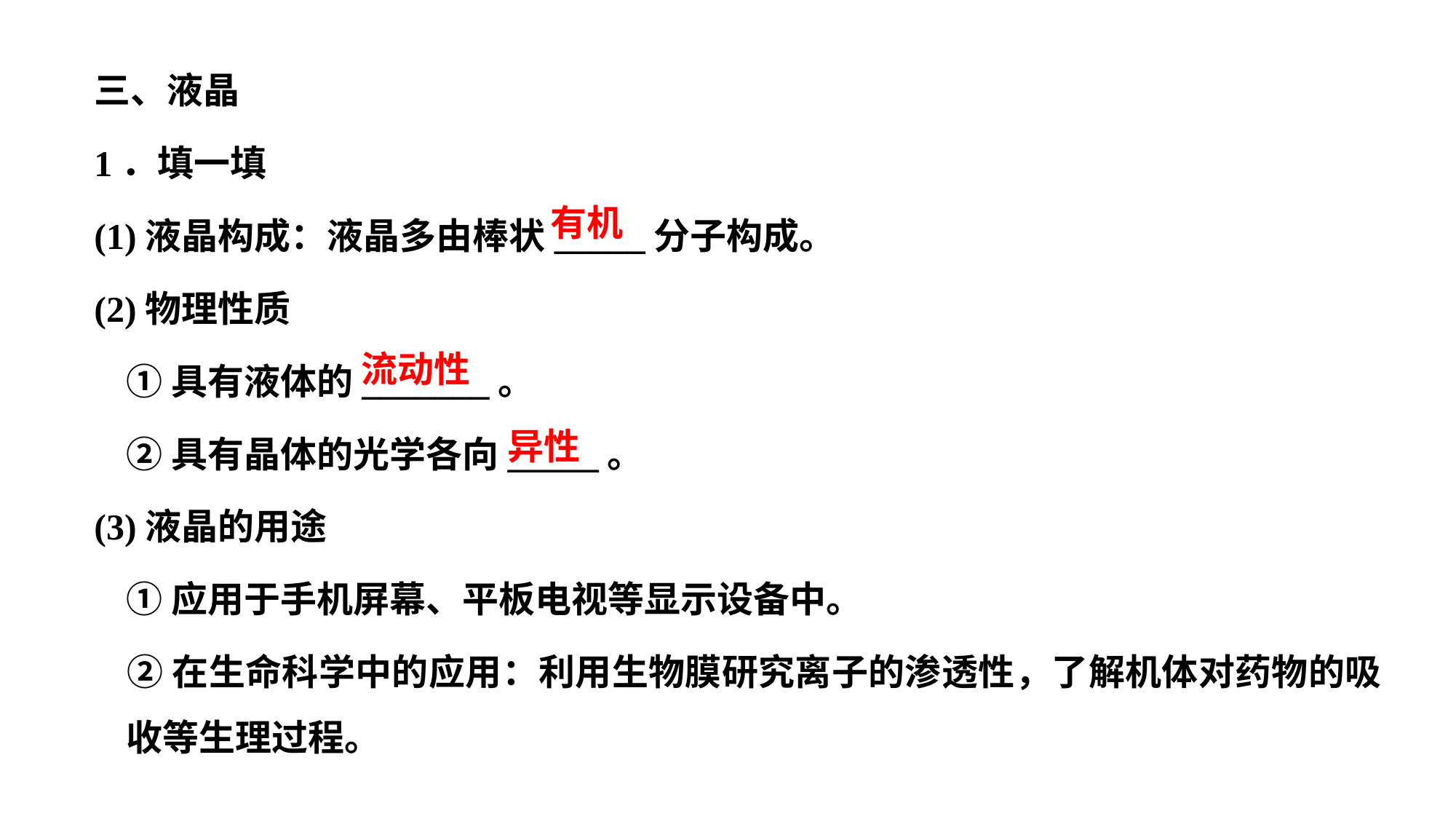

三、液晶
1．填一填
(1)液晶构成：液晶多由棒状_____分子构成。
(2)物理性质
	①具有液体的_______。
	②具有晶体的光学各向_____。
(3)液晶的用途
	①应用于手机屏幕、平板电视等显示设备中。
	②在生命科学中的应用：利用生物膜研究离子的渗透性，了解机体对药物的吸收等生理过程。

有机
流动性
异性